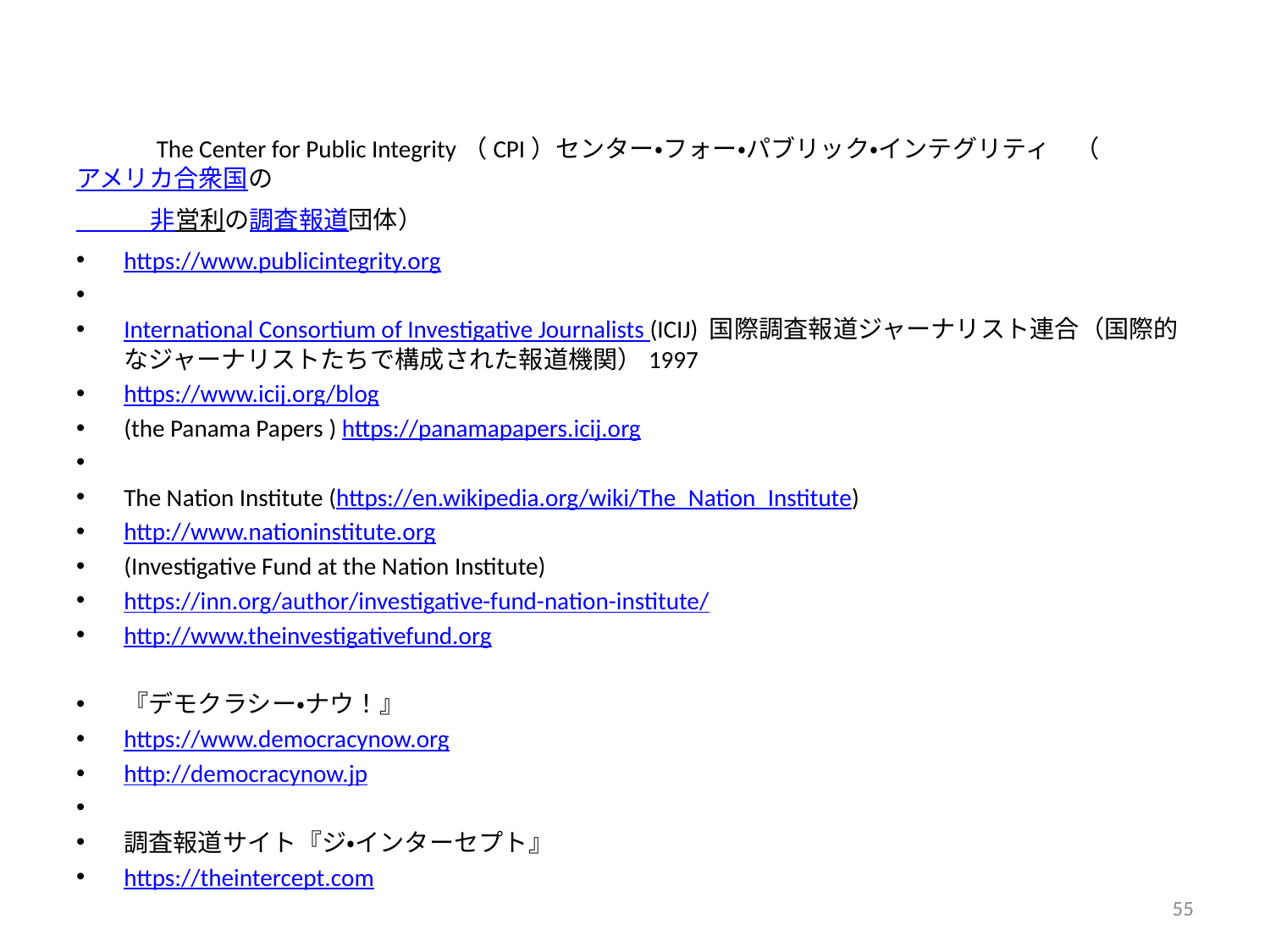

#
　　　The Center for Public Integrity（CPI）センター・フォー・パブリック・インテグリティ　（アメリカ合衆国の
　　　非営利の調査報道団体）
https://www.publicintegrity.org

International Consortium of Investigative Journalists (ICIJ) 国際調査報道ジャーナリスト連合（国際的なジャーナリストたちで構成された報道機関）1997
https://www.icij.org/blog
(the Panama Papers ) https://panamapapers.icij.org

The Nation Institute (https://en.wikipedia.org/wiki/The_Nation_Institute)
http://www.nationinstitute.org
(Investigative Fund at the Nation Institute)
https://inn.org/author/investigative-fund-nation-institute/
http://www.theinvestigativefund.org

『デモクラシー・ナウ！』
https://www.democracynow.org
http://democracynow.jp

調査報道サイト『ジ・インターセプト』
https://theintercept.com

55